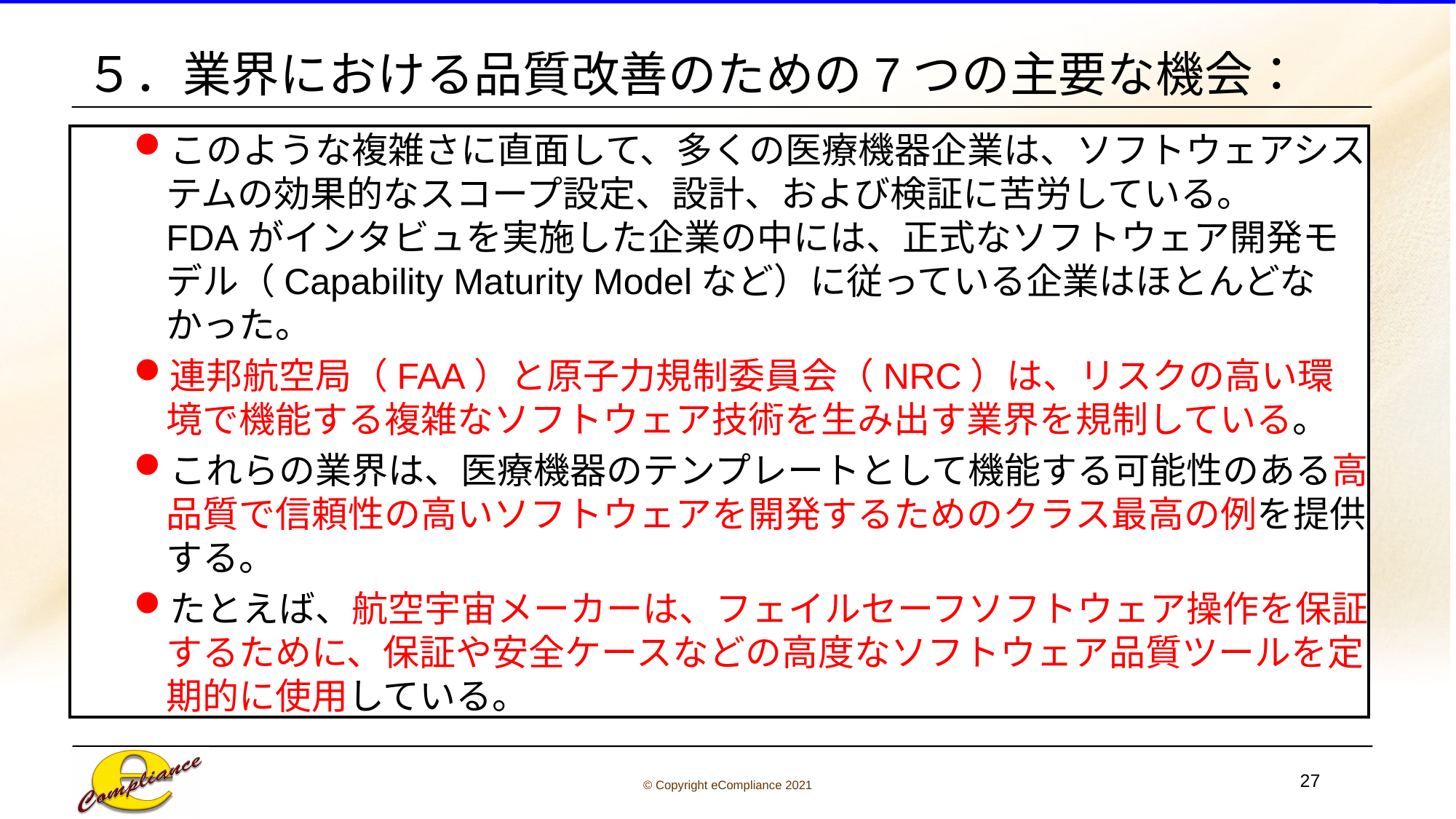

# ５．業界における品質改善のための7つの主要な機会：
このような複雑さに直面して、多くの医療機器企業は、ソフトウェアシステムの効果的なスコープ設定、設計、および検証に苦労している。
FDAがインタビュを実施した企業の中には、正式なソフトウェア開発モデル（Capability Maturity Modelなど）に従っている企業はほとんどなかった。
連邦航空局（FAA）と原子力規制委員会（NRC）は、リスクの高い環境で機能する複雑なソフトウェア技術を生み出す業界を規制している。
これらの業界は、医療機器のテンプレートとして機能する可能性のある高品質で信頼性の高いソフトウェアを開発するためのクラス最高の例を提供する。
たとえば、航空宇宙メーカーは、フェイルセーフソフトウェア操作を保証するために、保証や安全ケースなどの高度なソフトウェア品質ツールを定期的に使用している。